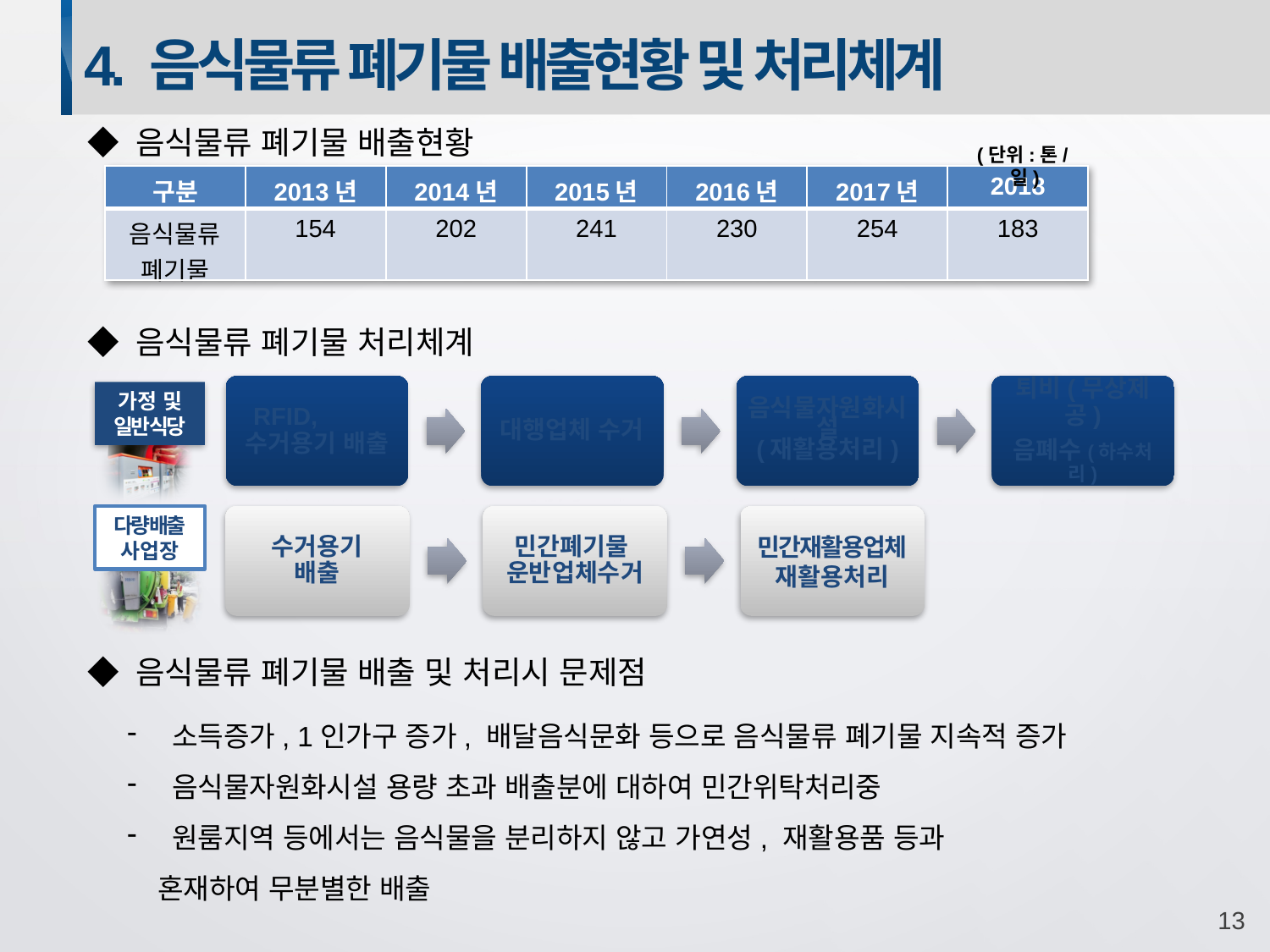

4. 음식물류 폐기물 배출현황 및 처리체계
◆ 음식물류 폐기물 배출현황
(단위:톤/일)
| 구분 | 2013년 | 2014년 | 2015년 | 2016년 | 2017년 | 2018 |
| --- | --- | --- | --- | --- | --- | --- |
| 음식물류 폐기물 | 154 | 202 | 241 | 230 | 254 | 183 |
◆ 음식물류 폐기물 처리체계
RFID,          수거용기 배출

대행업체 수거

음식물자원화시설
(재활용처리)

퇴비(무상제공)
음폐수(하수처리)
가정 및 일반식당

다량배출사업장
수거용기
배출

민간폐기물  운반업체수거

민간재활용업체 재활용처리

◆ 음식물류 폐기물 배출 및 처리시 문제점
 소득증가, 1인가구 증가, 배달음식문화 등으로 음식물류 폐기물 지속적 증가
 음식물자원화시설 용량 초과 배출분에 대하여 민간위탁처리중
 원룸지역 등에서는 음식물을 분리하지 않고 가연성, 재활용품 등과
   혼재하여 무분별한 배출